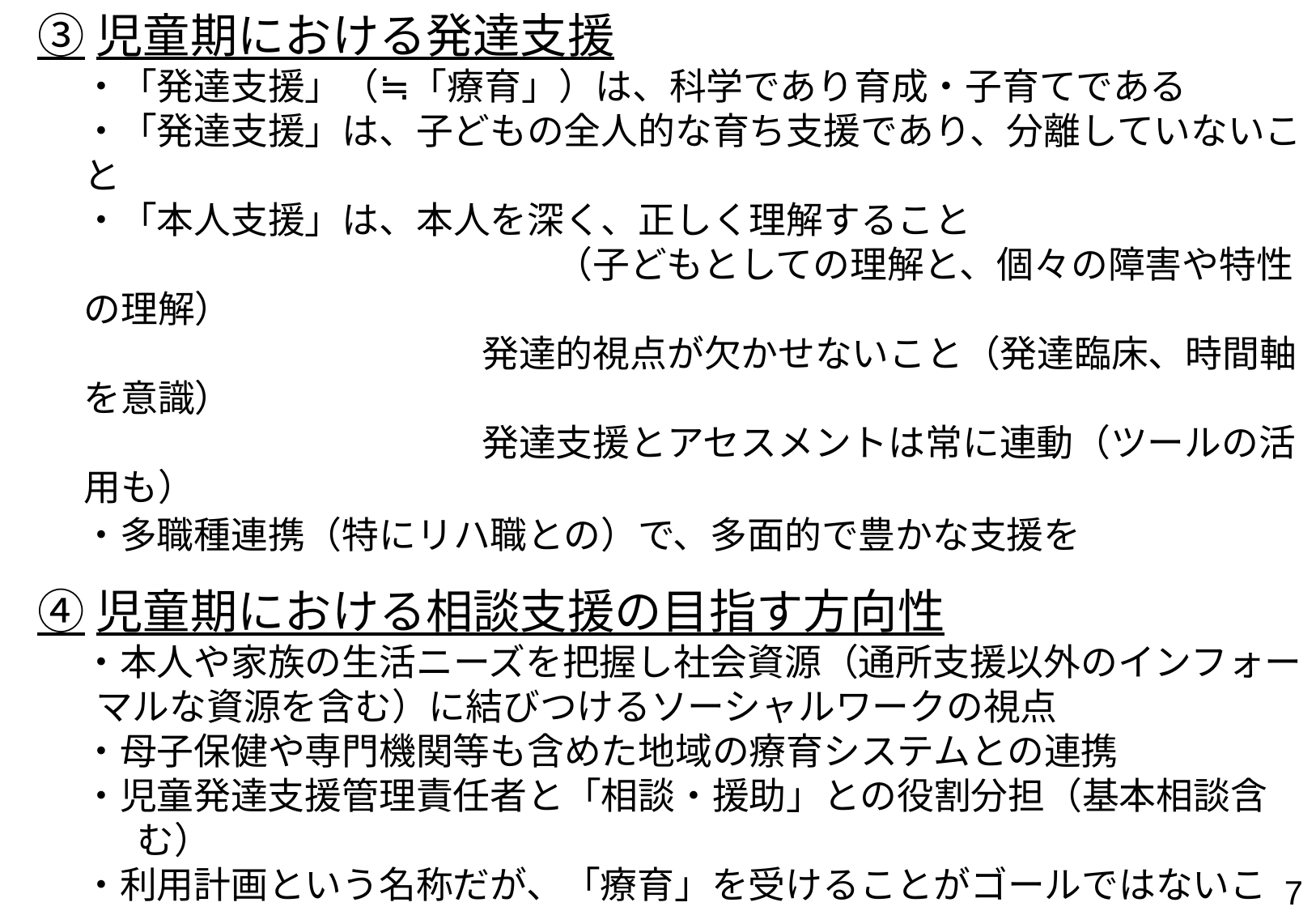

③児童期における発達支援
　 ・「発達支援」（≒「療育」）は、科学であり育成・子育てである
　 ・「発達支援」は、子どもの全人的な育ち支援であり、分離していないこと
　 ・「本人支援」は、本人を深く、正しく理解すること
　　　　　　　　　　　　　　（子どもとしての理解と、個々の障害や特性の理解）
　　　　　　　　　　　　発達的視点が欠かせないこと（発達臨床、時間軸を意識）
　　　　　　　　　　　　発達支援とアセスメントは常に連動（ツールの活用も）
　 ・多職種連携（特にリハ職との）で、多面的で豊かな支援を
④児童期における相談支援の目指す方向性
　 ・本人や家族の生活ニーズを把握し社会資源（通所支援以外のインフォーマルな資源を含む）に結びつけるソーシャルワークの視点
　 ・母子保健や専門機関等も含めた地域の療育システムとの連携
　 ・児童発達支援管理責任者と「相談・援助」との役割分担（基本相談含む）
　 ・利用計画という名称だが、「療育」を受けることがゴールではないこと
　 ・「生活」の質の向上が重要（地域で育てられること、将来の見通して）
   ・子どもの成長・発達過程、保護者の歩みに時間をかけて寄り添う（伴走型）
　 ・子ども本人が理解し、意思表明・決定できるような相談支援（権利擁護）
　 ・ 障害児支援利用計画：心を動かす「提案」と共に落とし所をまとめた「本計画」
　 ・ 保護者の了解を得て、関係機関と積極的に情報共有を
7